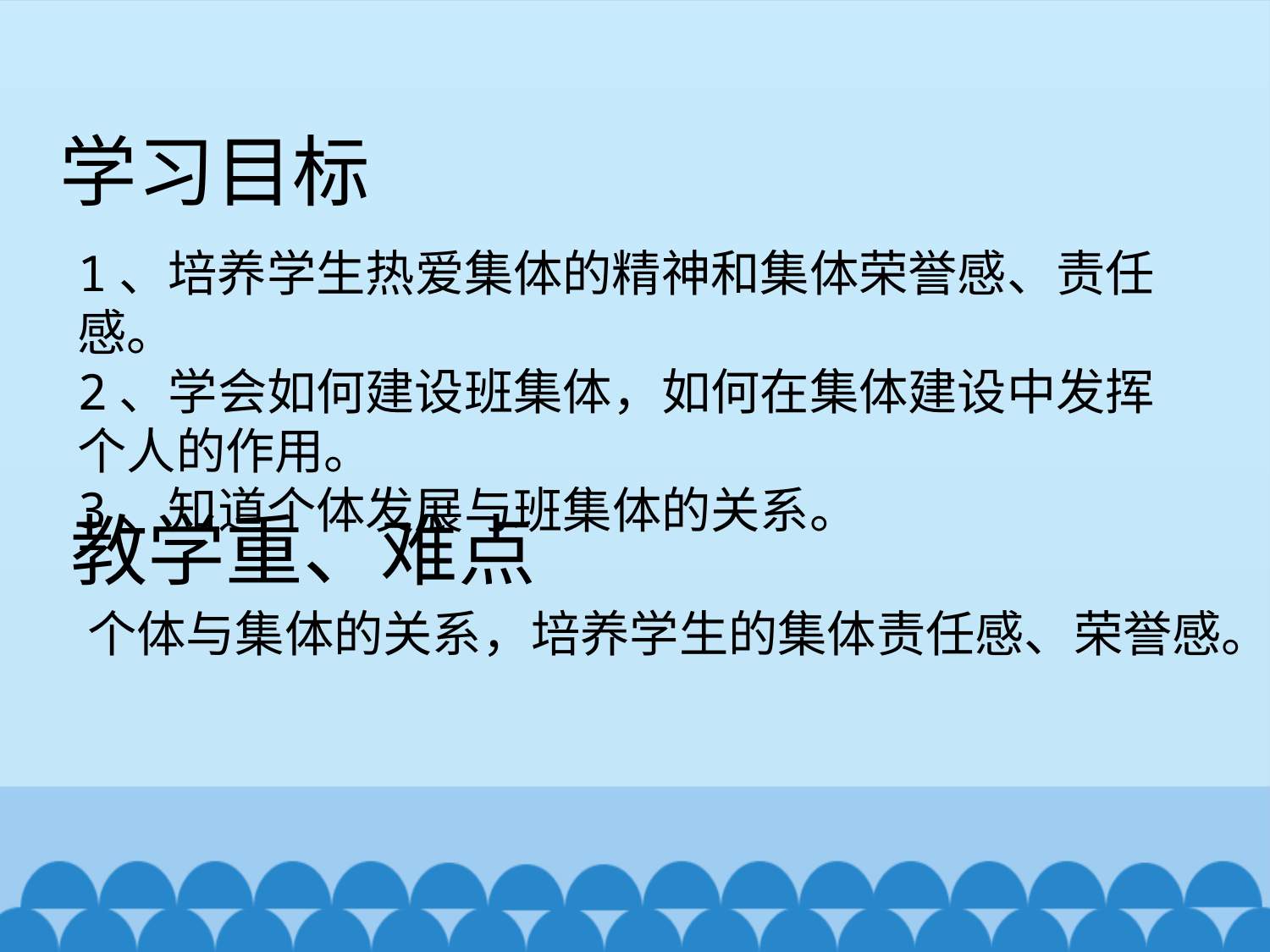

学习目标
1、培养学生热爱集体的精神和集体荣誉感、责任感。
2、学会如何建设班集体，如何在集体建设中发挥个人的作用。
3、知道个体发展与班集体的关系。
教学重、难点
个体与集体的关系，培养学生的集体责任感、荣誉感。